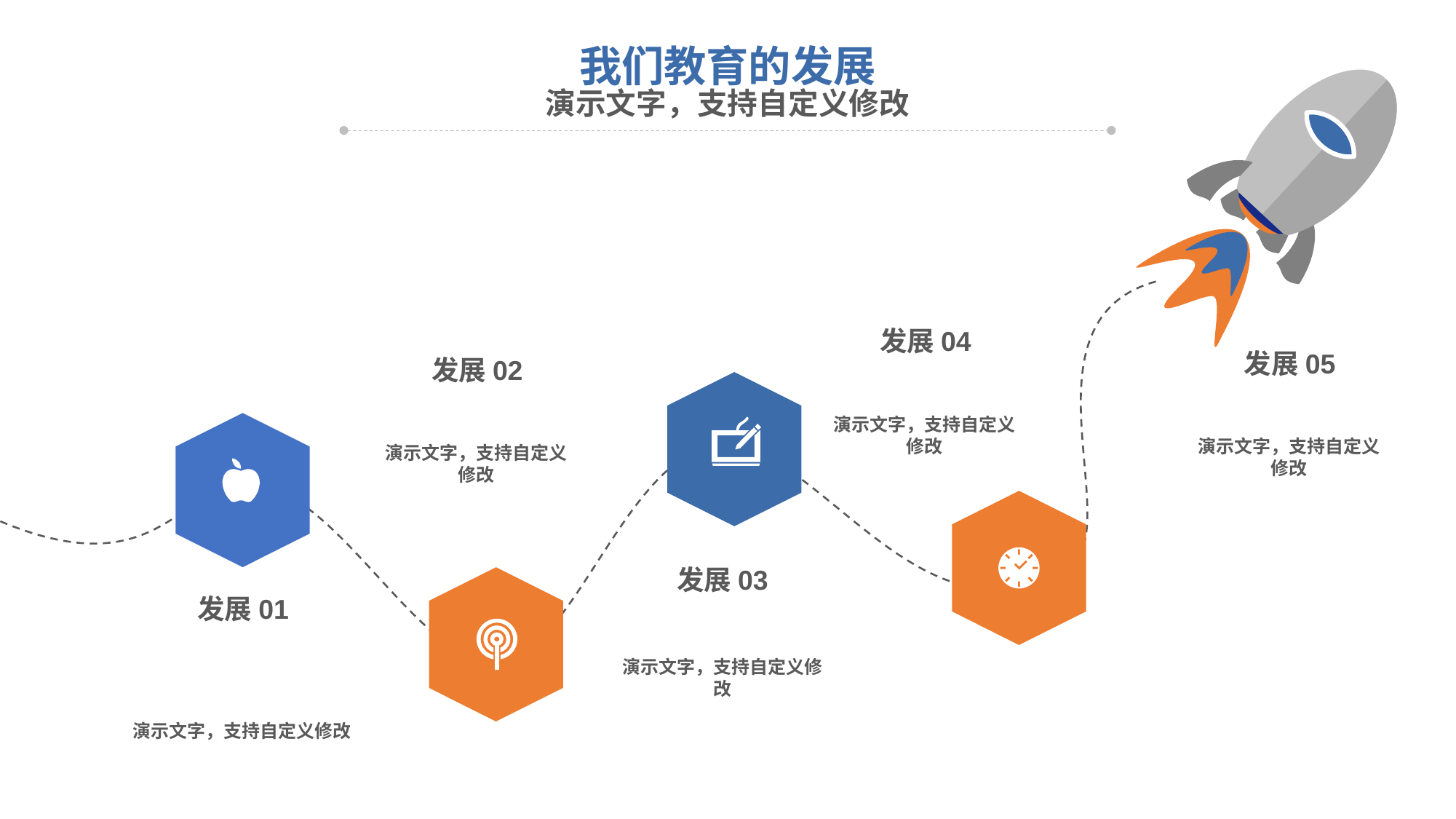

我们教育的发展
演示文字，支持自定义修改

发展04
发展05
发展02
演示文字，支持自定义修改

演示文字，支持自定义修改
演示文字，支持自定义修改

发展03

发展01
演示文字，支持自定义修改
演示文字，支持自定义修改